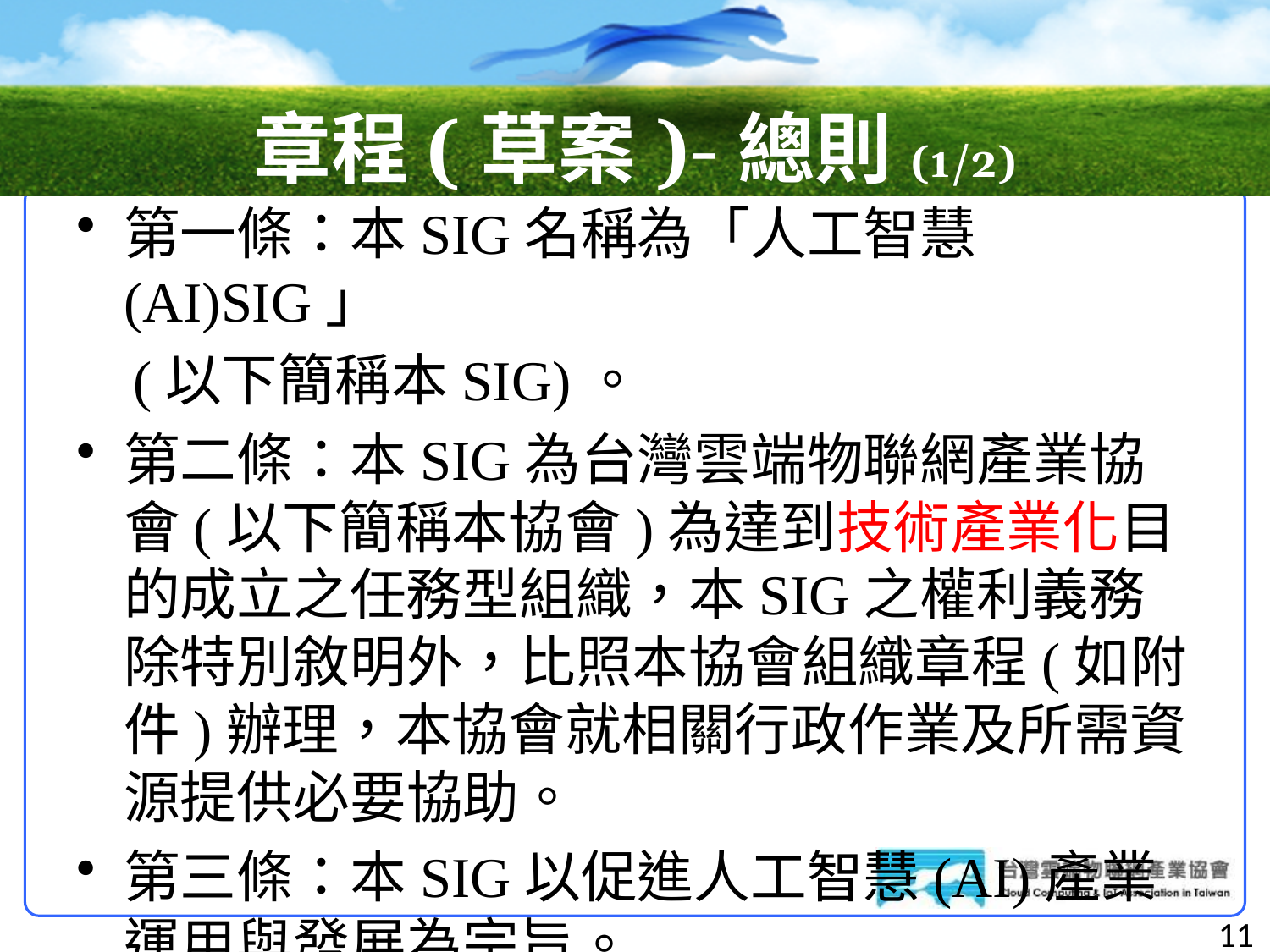

# 章程(草案)-總則(1/2)
第一條：本SIG名稱為「人工智慧(AI)SIG」
    (以下簡稱本SIG)。
第二條：本SIG為台灣雲端物聯網產業協會(以下簡稱本協會)為達到技術產業化目的成立之任務型組織，本SIG之權利義務除特別敘明外，比照本協會組織章程(如附件)辦理，本協會就相關行政作業及所需資源提供必要協助。
第三條：本SIG以促進人工智慧(AI)產業運用與發展為宗旨。